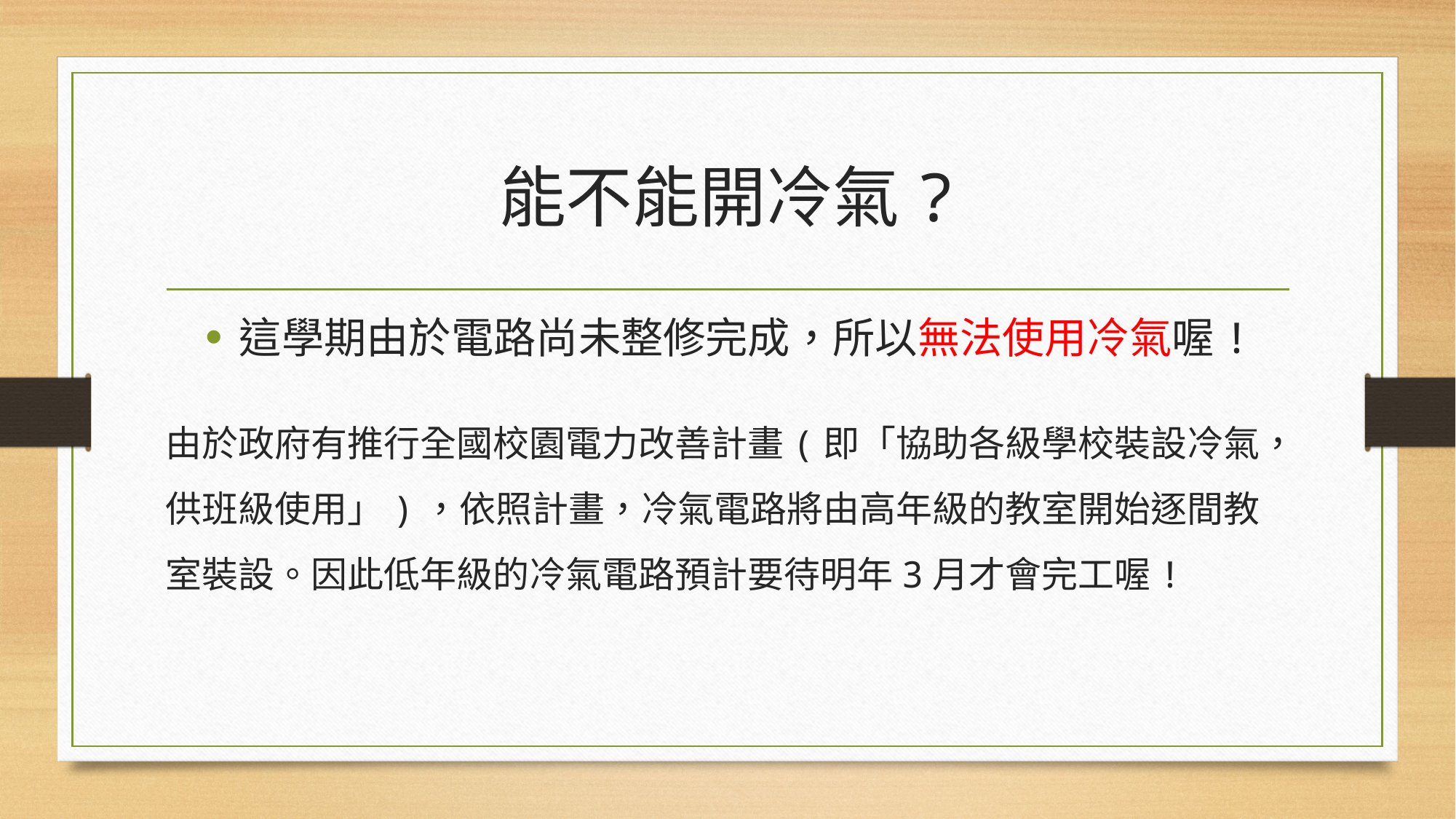

# 能不能開冷氣?
這學期由於電路尚未整修完成，所以無法使用冷氣喔!
由於政府有推行全國校園電力改善計畫(即「協助各級學校裝設冷氣，供班級使用」)，依照計畫，冷氣電路將由高年級的教室開始逐間教室裝設。因此低年級的冷氣電路預計要待明年3月才會完工喔!